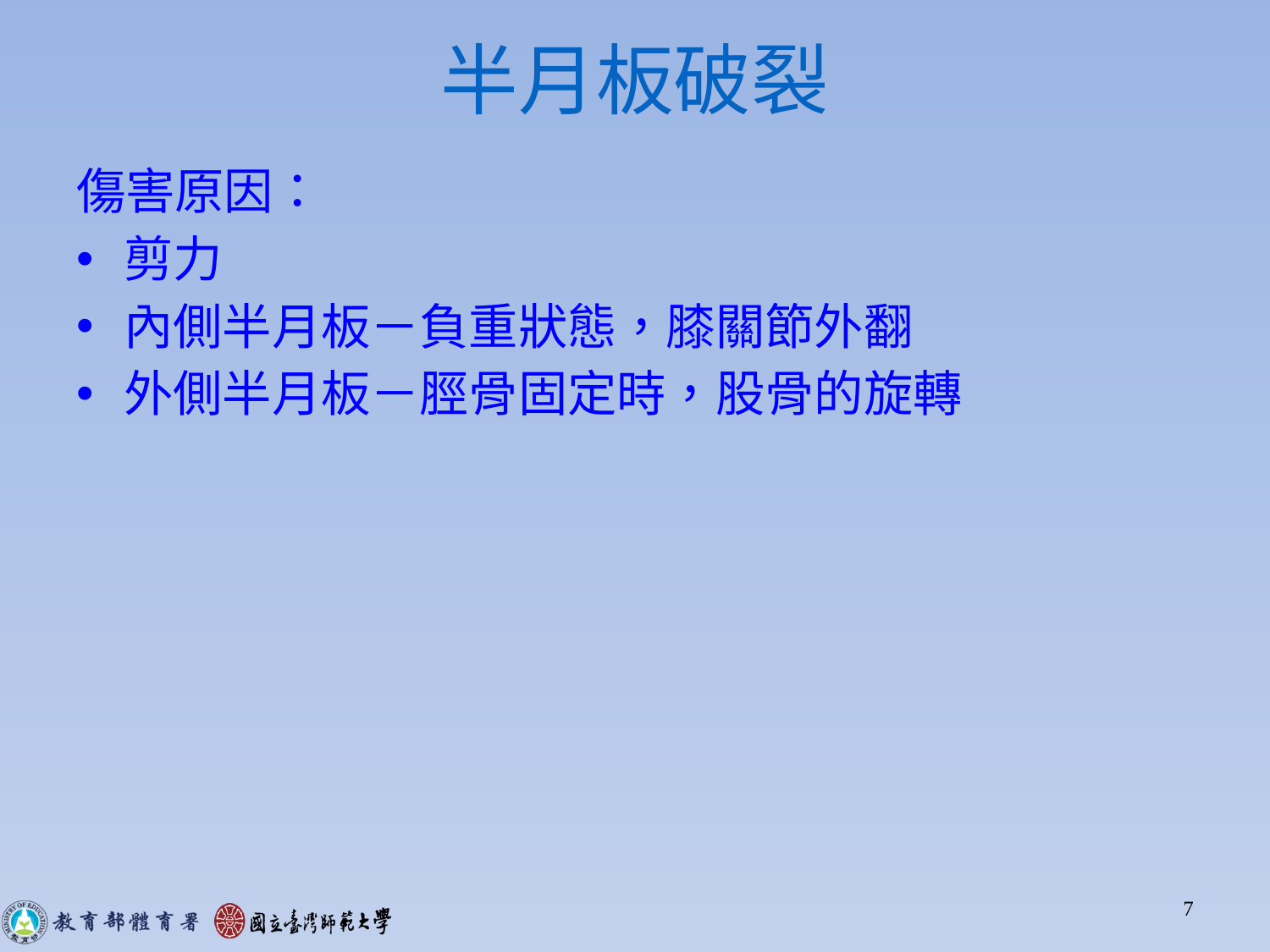

7
# 半月板破裂
傷害原因：
剪力
內側半月板－負重狀態，膝關節外翻
外側半月板－脛骨固定時，股骨的旋轉